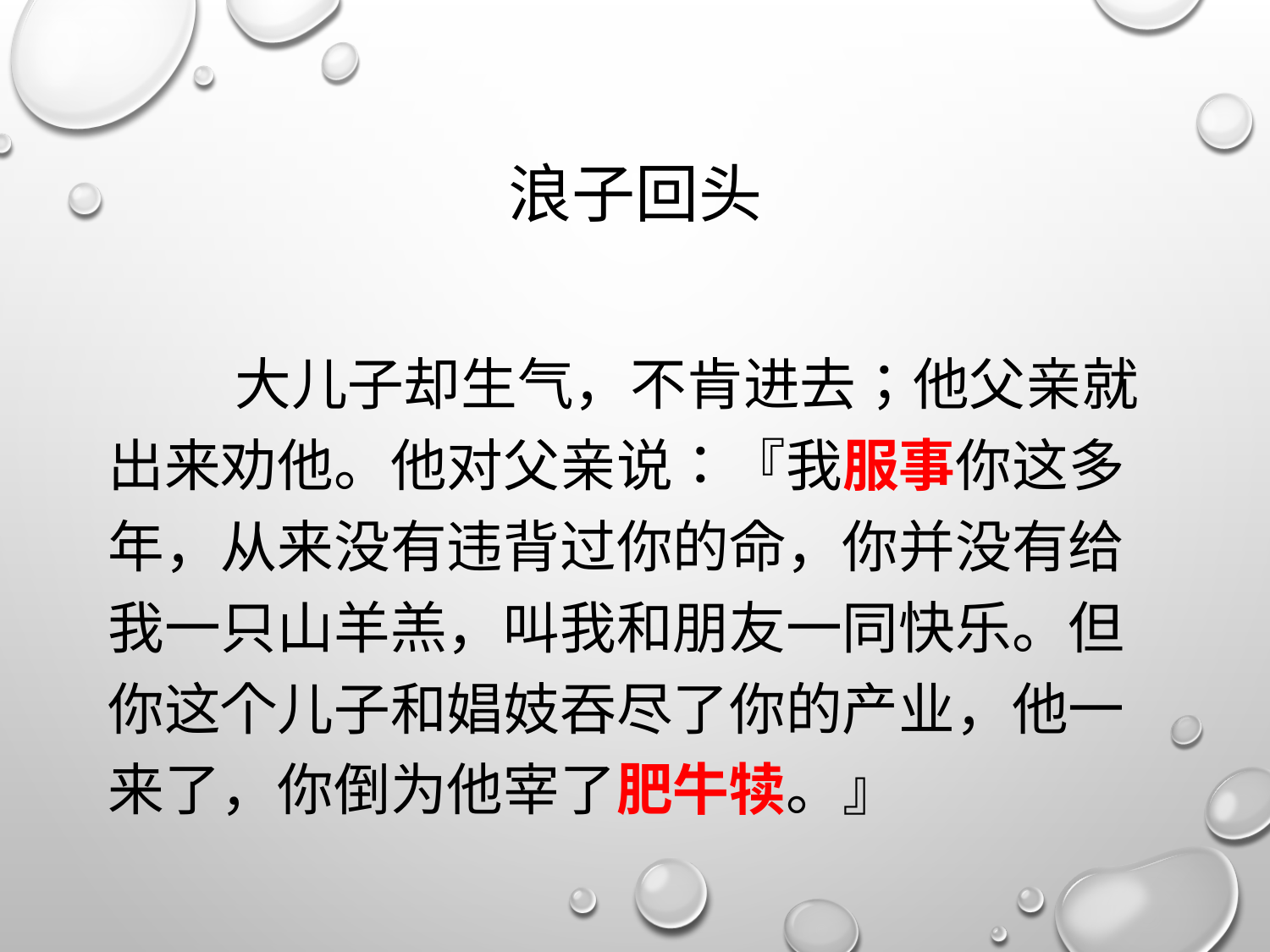

# 浪子回头
	大儿子却生气，不肯进去；他父亲就出来劝他。他对父亲说：『我服事你这多年，从来没有违背过你的命，你并没有给我一只山羊羔，叫我和朋友一同快乐。但你这个儿子和娼妓吞尽了你的产业，他一来了，你倒为他宰了肥牛犊。』